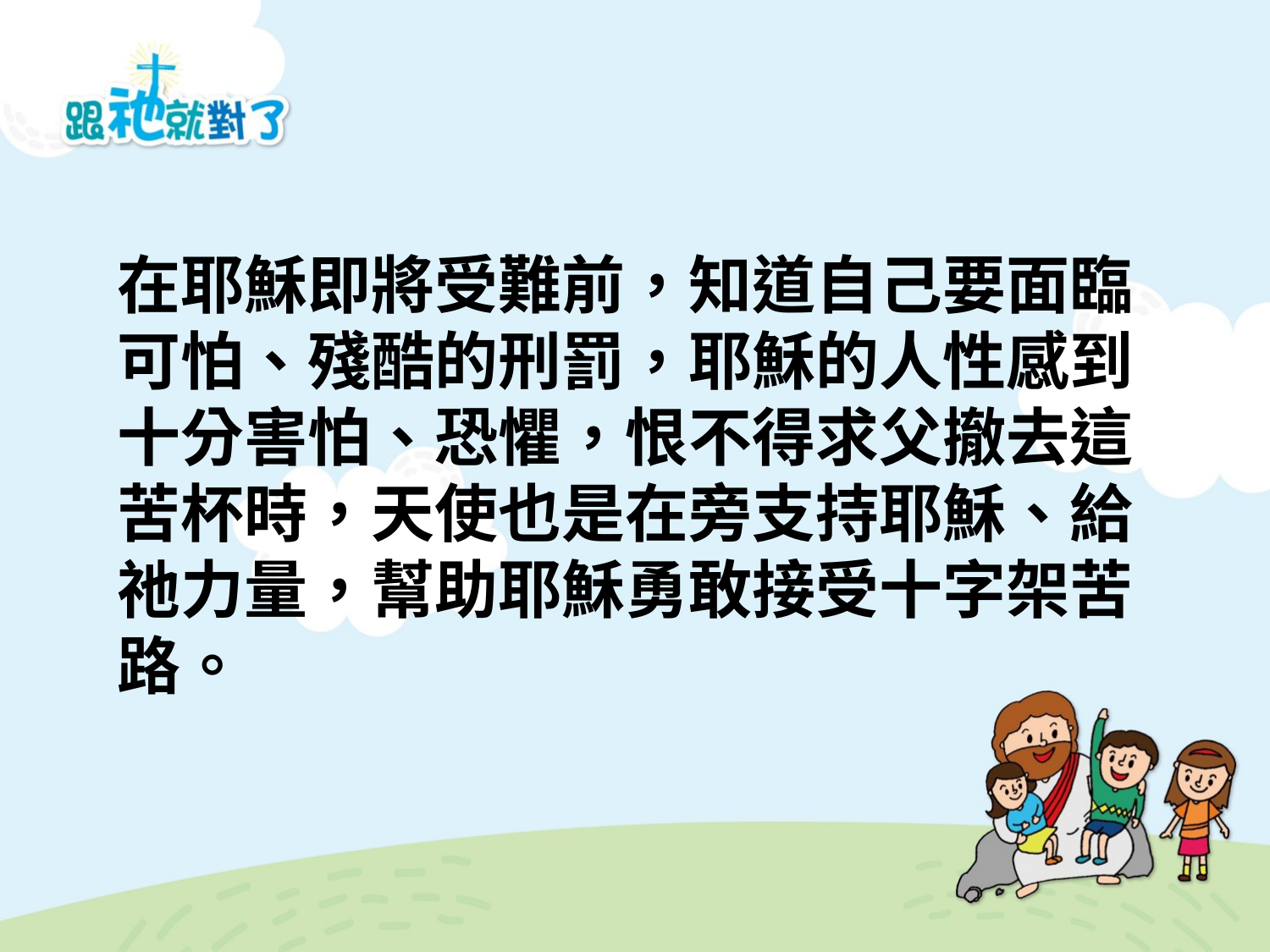

在耶穌即將受難前，知道自己要面臨可怕、殘酷的刑罰，耶穌的人性感到十分害怕、恐懼，恨不得求父撤去這苦杯時，天使也是在旁支持耶穌、給祂力量，幫助耶穌勇敢接受十字架苦路。